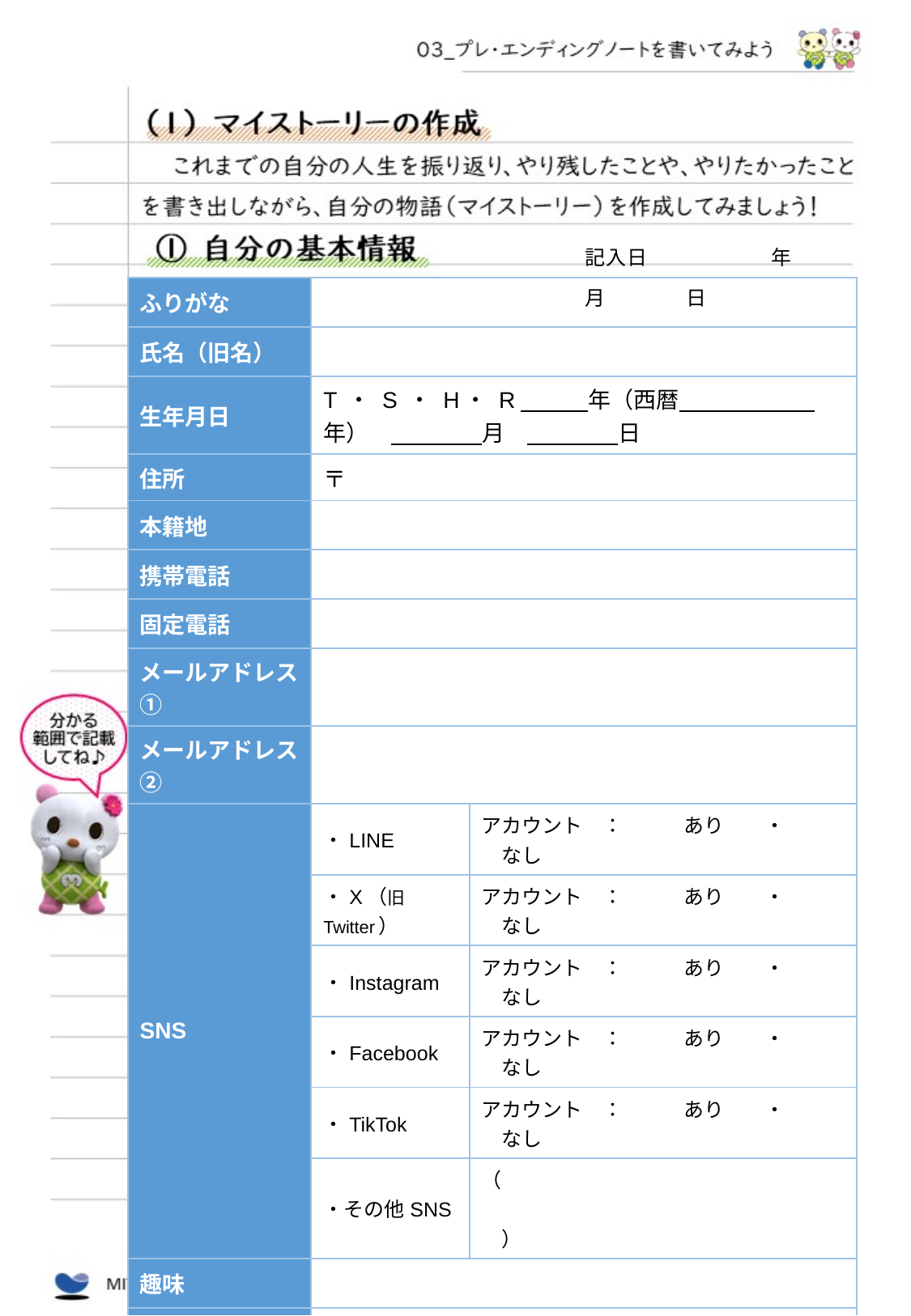

記入日　　　　　　年　　　　月　　　　日
| ふりがな |  |  |
| --- | --- | --- |
| 氏名（旧名） |  |  |
| 生年月日 | T ・ S ・ H・ R　　　年（西暦　　　　　　年）　　　　　月　　　　　日 |  |
| 住所 | 〒 |  |
| 本籍地 |  |  |
| 携帯電話 |  |  |
| 固定電話 |  |  |
| メールアドレス① |  |  |
| メールアドレス② |  |  |
| SNS | ・LINE | アカウント　：　　　あり　　・　　　なし |
|  | ・X（旧Twitter） | アカウント　：　　　あり　　・　　　なし |
|  | ・Instagram | アカウント　：　　　あり　　・　　　なし |
|  | ・Facebook | アカウント　：　　　あり　　・　　　なし |
|  | ・TikTok | アカウント　：　　　あり　　・　　　なし |
|  | ・その他SNS | （　　　　　　　　　　　　　　　　　　　　　　　　　　　　　　　　　） |
| 趣味 |  |  |
| 好きな食べ物 |  |  |
| 好きな本 |  |  |
| 好きな映画 |  |  |